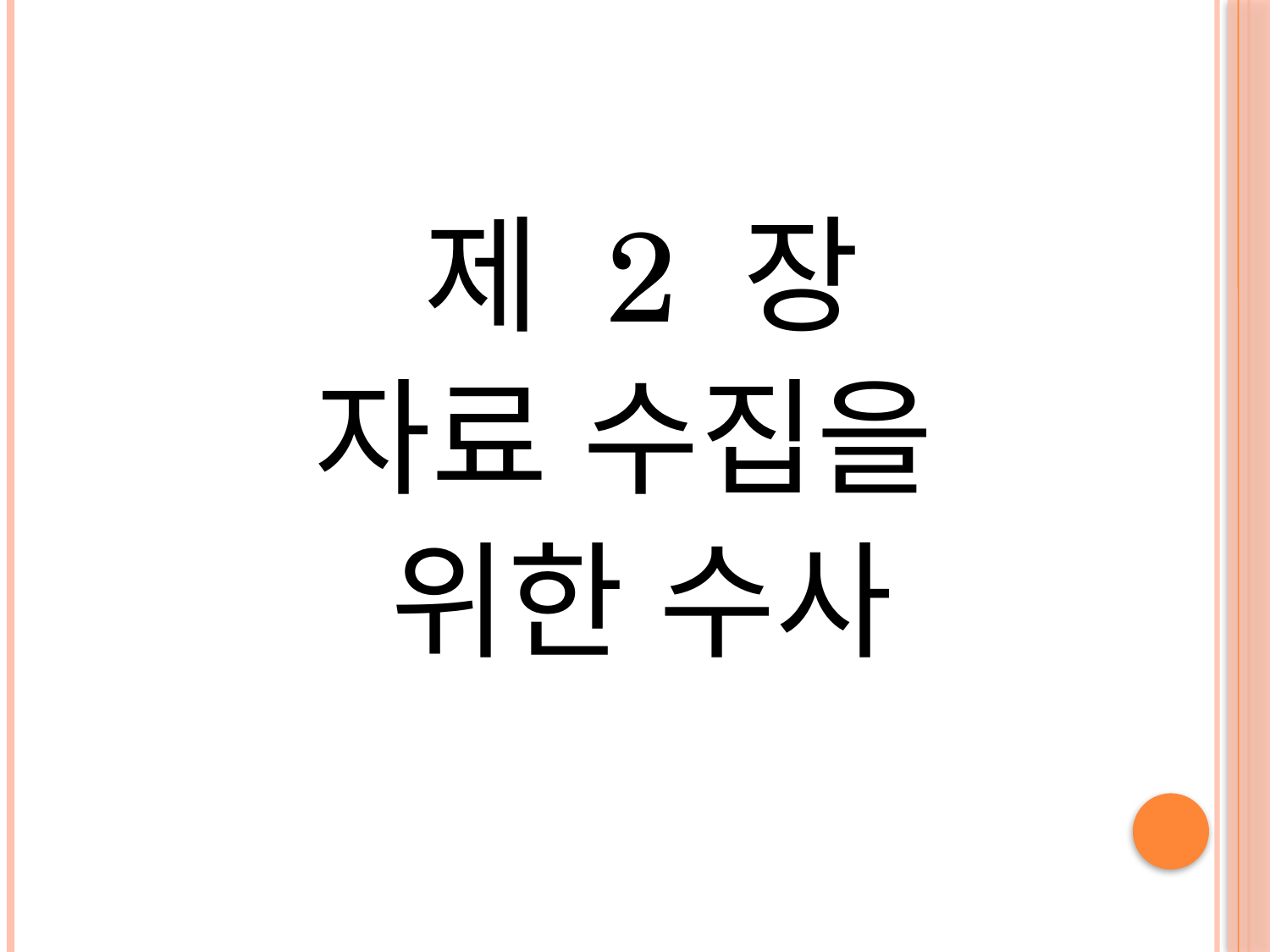

#
제 2 장
자료 수집을
위한 수사